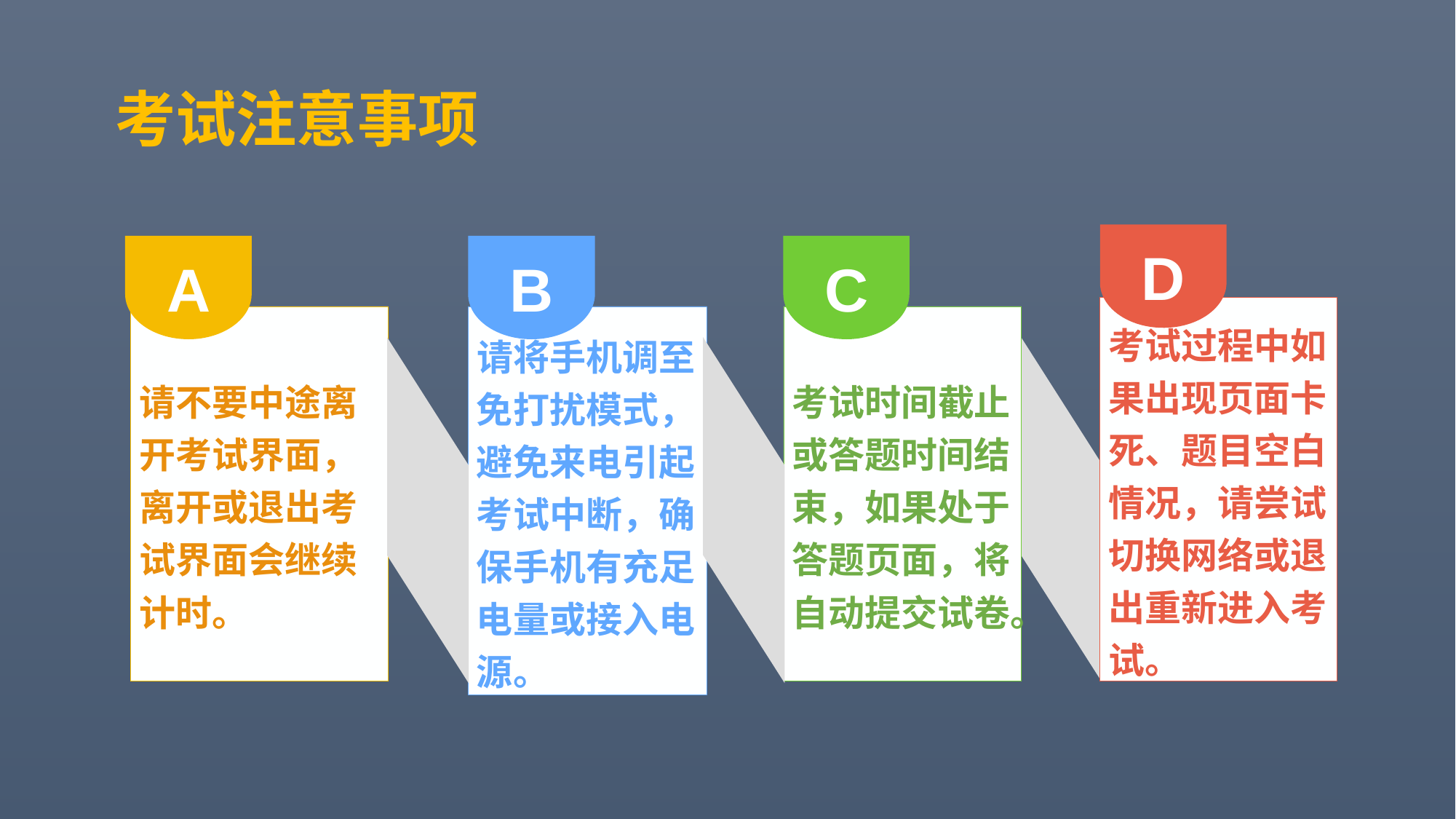

考试注意事项
D
A
B
C
考试过程中如果出现页面卡死、题目空白情况，请尝试切换网络或退出重新进入考试。
请将手机调至免打扰模式，避免来电引起考试中断，确保手机有充足电量或接入电源。
请不要中途离开考试界面，离开或退出考试界面会继续计时。
考试时间截止或答题时间结束，如果处于答题页面，将自动提交试卷。